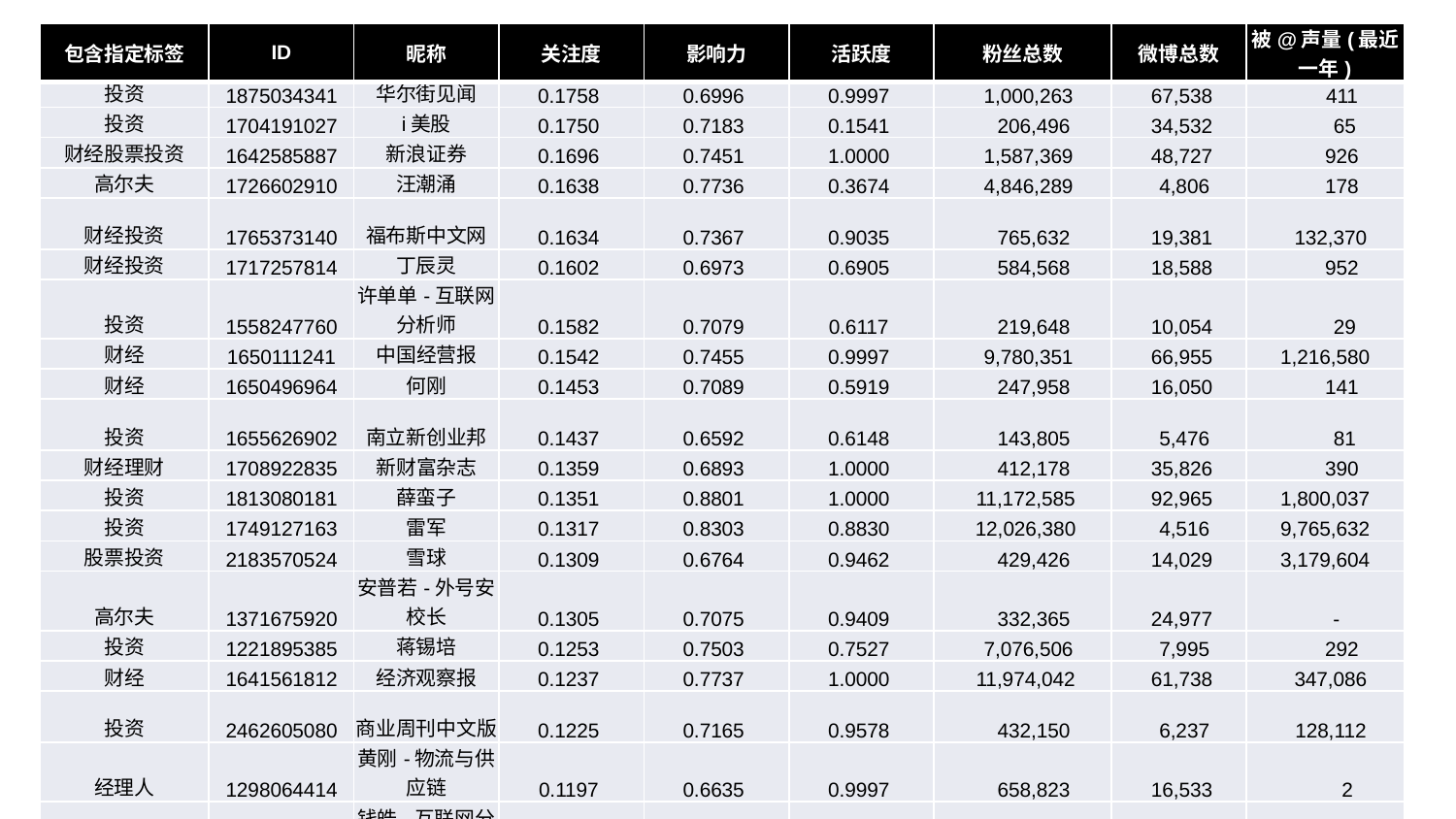

| 包含指定标签 | ID | 昵称 | 关注度 | 影响力 | 活跃度 | 粉丝总数 | 微博总数 | 被@声量(最近一年) |
| --- | --- | --- | --- | --- | --- | --- | --- | --- |
| 投资 | 1875034341 | 华尔街见闻 | 0.1758 | 0.6996 | 0.9997 | 1,000,263 | 67,538 | 411 |
| --- | --- | --- | --- | --- | --- | --- | --- | --- |
| 投资 | 1704191027 | i美股 | 0.1750 | 0.7183 | 0.1541 | 206,496 | 34,532 | 65 |
| 财经股票投资 | 1642585887 | 新浪证券 | 0.1696 | 0.7451 | 1.0000 | 1,587,369 | 48,727 | 926 |
| 高尔夫 | 1726602910 | 汪潮涌 | 0.1638 | 0.7736 | 0.3674 | 4,846,289 | 4,806 | 178 |
| 财经投资 | 1765373140 | 福布斯中文网 | 0.1634 | 0.7367 | 0.9035 | 765,632 | 19,381 | 132,370 |
| 财经投资 | 1717257814 | 丁辰灵 | 0.1602 | 0.6973 | 0.6905 | 584,568 | 18,588 | 952 |
| 投资 | 1558247760 | 许单单-互联网分析师 | 0.1582 | 0.7079 | 0.6117 | 219,648 | 10,054 | 29 |
| 财经 | 1650111241 | 中国经营报 | 0.1542 | 0.7455 | 0.9997 | 9,780,351 | 66,955 | 1,216,580 |
| 财经 | 1650496964 | 何刚 | 0.1453 | 0.7089 | 0.5919 | 247,958 | 16,050 | 141 |
| 投资 | 1655626902 | 南立新创业邦 | 0.1437 | 0.6592 | 0.6148 | 143,805 | 5,476 | 81 |
| 财经理财 | 1708922835 | 新财富杂志 | 0.1359 | 0.6893 | 1.0000 | 412,178 | 35,826 | 390 |
| 投资 | 1813080181 | 薛蛮子 | 0.1351 | 0.8801 | 1.0000 | 11,172,585 | 92,965 | 1,800,037 |
| 投资 | 1749127163 | 雷军 | 0.1317 | 0.8303 | 0.8830 | 12,026,380 | 4,516 | 9,765,632 |
| 股票投资 | 2183570524 | 雪球 | 0.1309 | 0.6764 | 0.9462 | 429,426 | 14,029 | 3,179,604 |
| 高尔夫 | 1371675920 | 安普若-外号安校长 | 0.1305 | 0.7075 | 0.9409 | 332,365 | 24,977 | - |
| 投资 | 1221895385 | 蒋锡培 | 0.1253 | 0.7503 | 0.7527 | 7,076,506 | 7,995 | 292 |
| 财经 | 1641561812 | 经济观察报 | 0.1237 | 0.7737 | 1.0000 | 11,974,042 | 61,738 | 347,086 |
| 投资 | 2462605080 | 商业周刊中文版 | 0.1225 | 0.7165 | 0.9578 | 432,150 | 6,237 | 128,112 |
| 经理人 | 1298064414 | 黄刚-物流与供应链 | 0.1197 | 0.6635 | 0.9997 | 658,823 | 16,533 | 2 |
| 投资 | 1890124614 | 钱皓-互联网分析师 | 0.1145 | 0.6841 | 0.7034 | 230,704 | 8,102 |  |